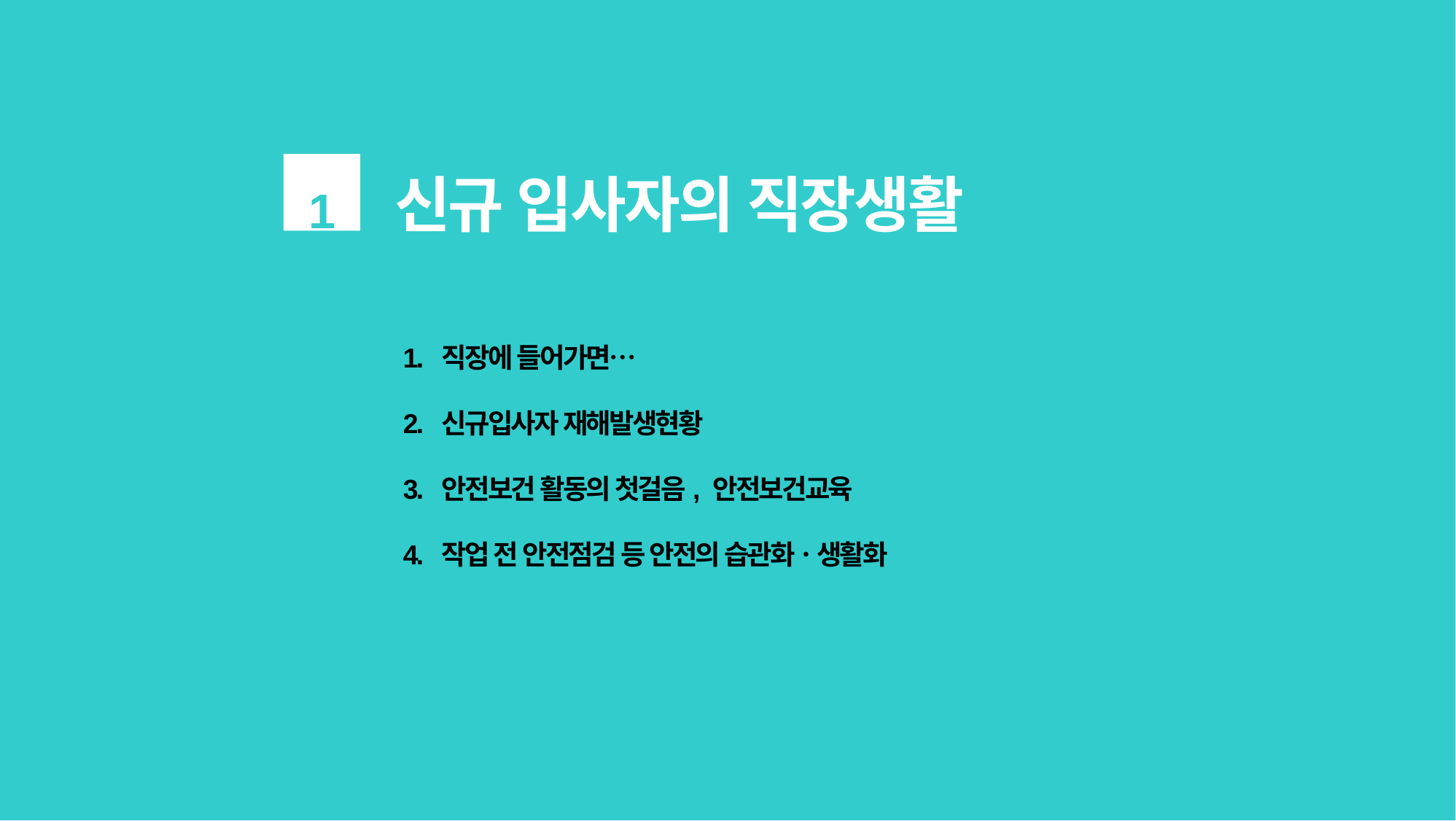

1

신규 입사자의 직장생활
1.  직장에 들어가면…
2.  신규입사자 재해발생현황
3.  안전보건 활동의 첫걸음, 안전보건교육
4.  작업 전 안전점검 등 안전의 습관화ㆍ생활화